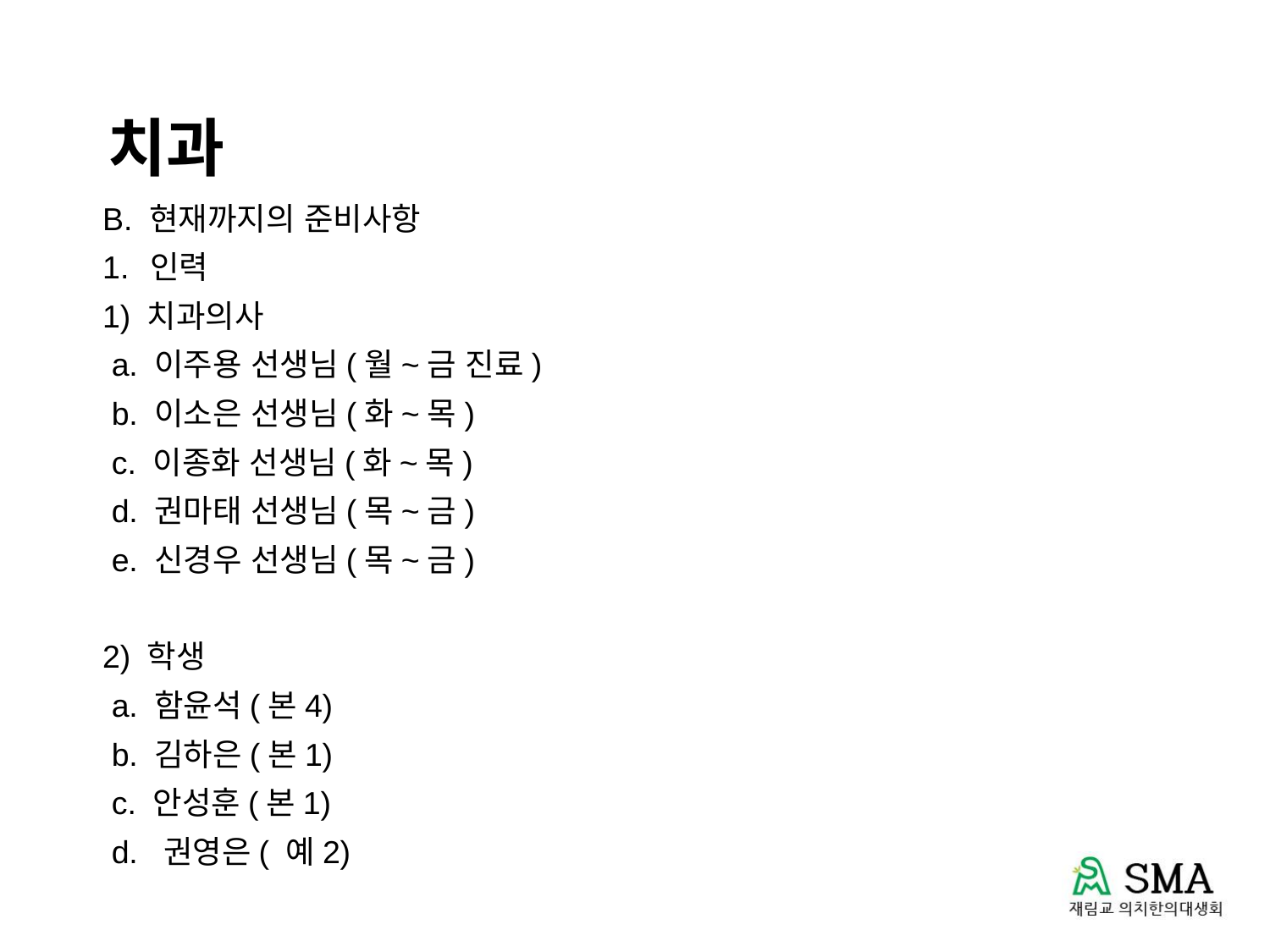

# 치과
B. 현재까지의 준비사항
인력
1) 치과의사
 a. 이주용 선생님(월~금 진료)
 b. 이소은 선생님(화~목)
 c. 이종화 선생님(화~목)
 d. 권마태 선생님(목~금)
 e. 신경우 선생님(목~금)

2) 학생
 a. 함윤석(본4)
 b. 김하은(본1)
 c. 안성훈(본1)
 d.  권영은( 예2)